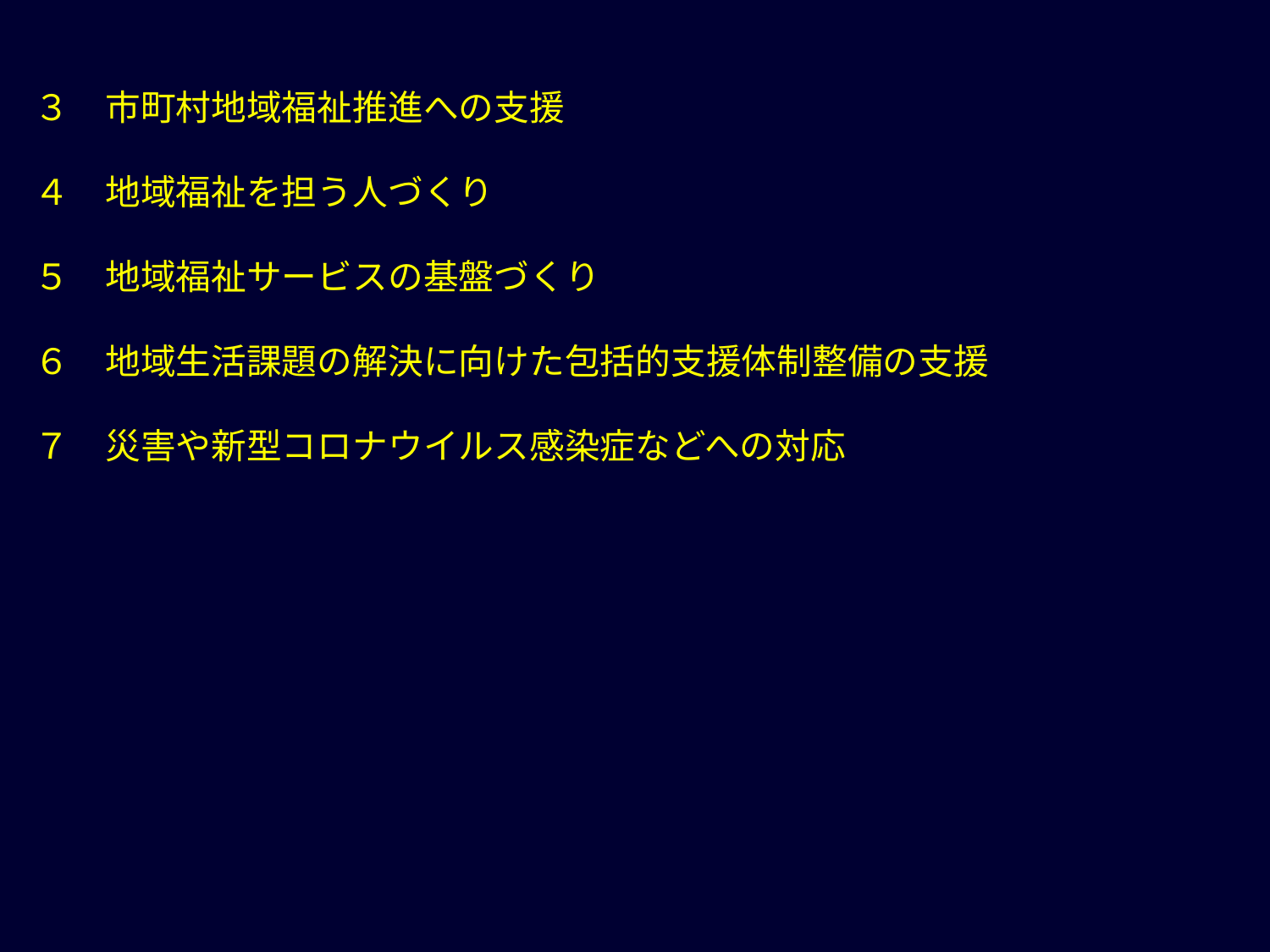

３　市町村地域福祉推進への支援

４　地域福祉を担う人づくり

５　地域福祉サービスの基盤づくり

６　地域生活課題の解決に向けた包括的支援体制整備の支援

７　災害や新型コロナウイルス感染症などへの対応